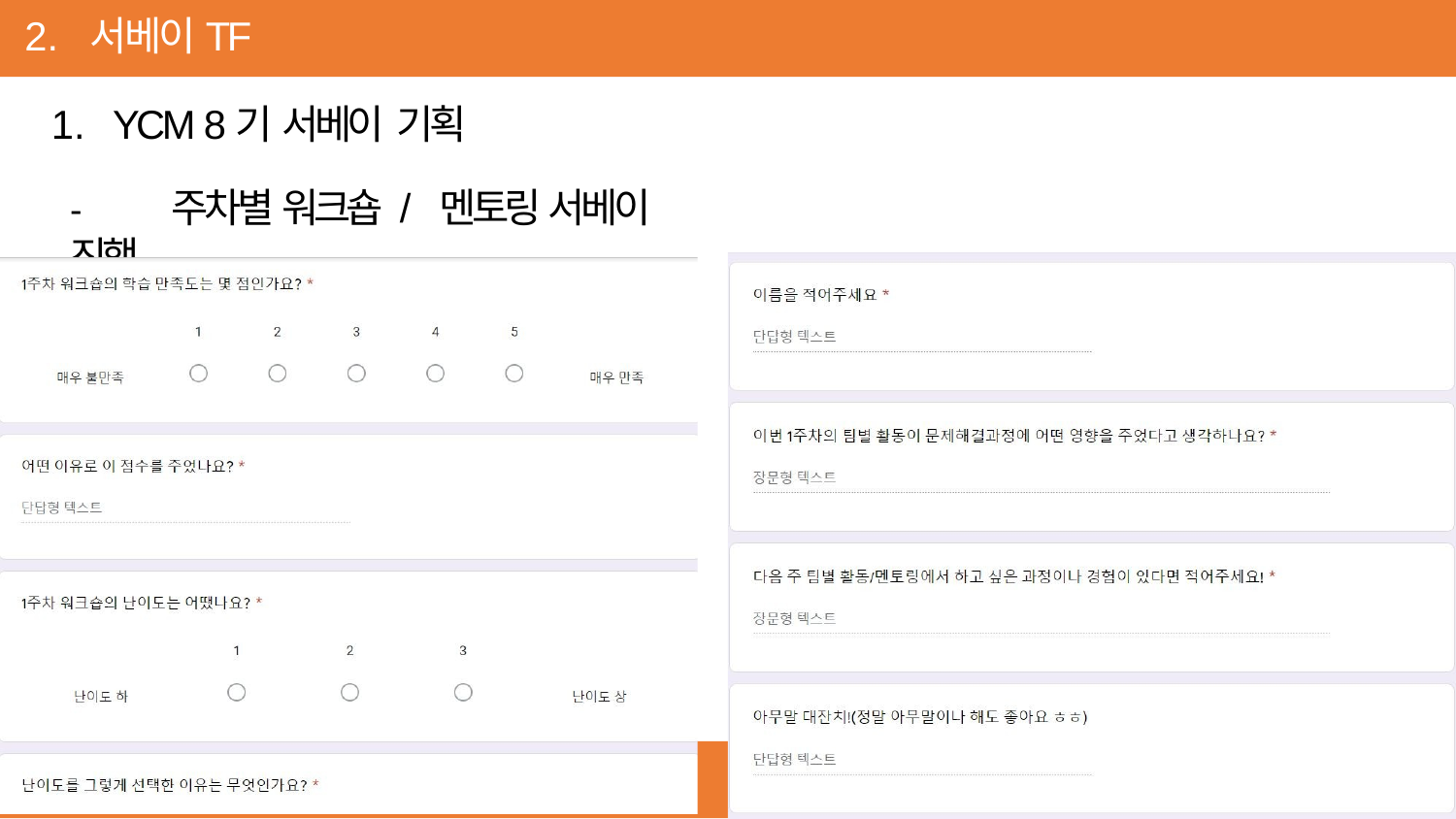

서베이TF

YCM 8기 서베이 기획
-	주차별 워크숍 / 멘토링 서베이 진행